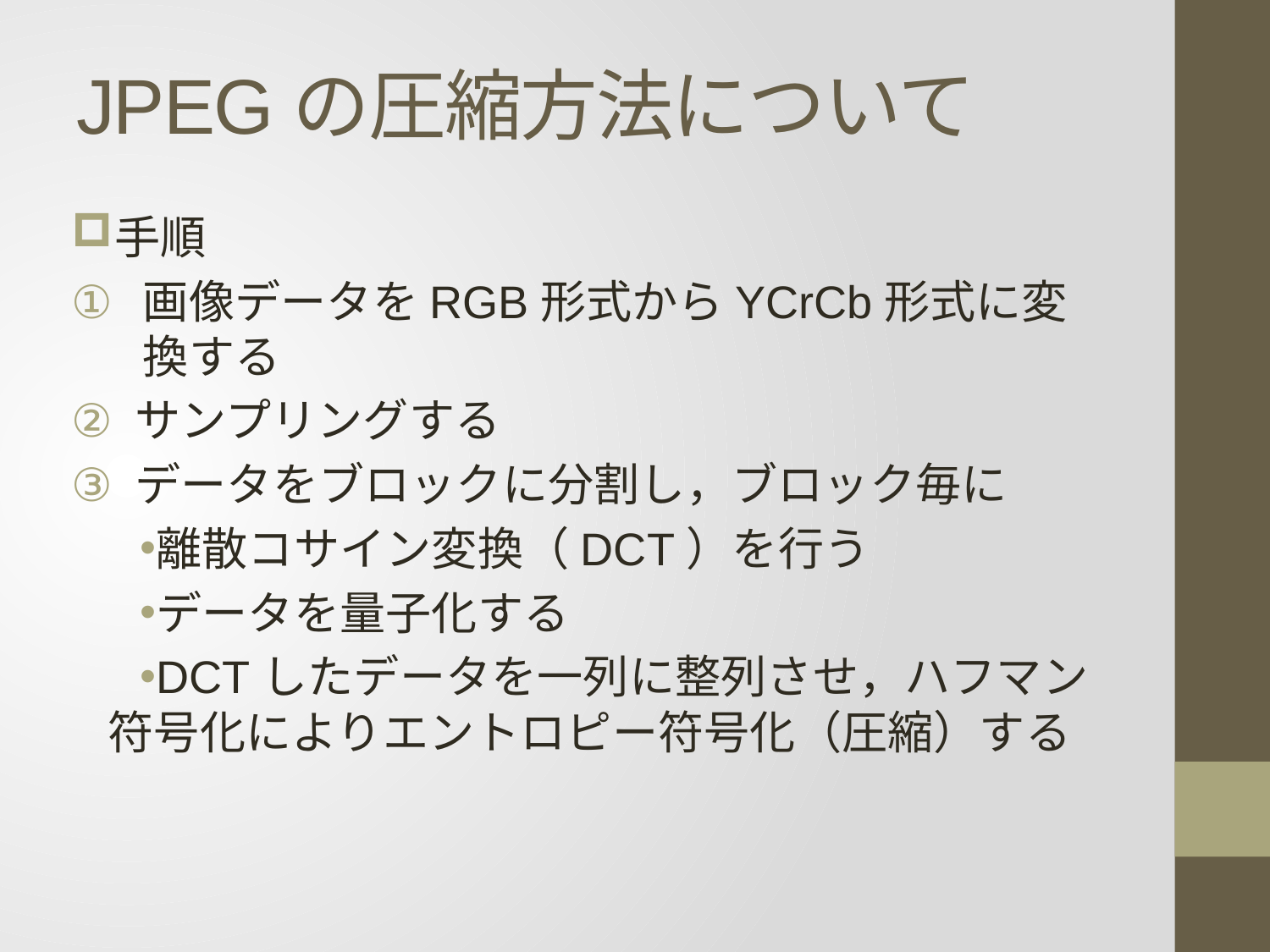

# JPEGの圧縮方法について
手順
画像データをRGB形式からYCrCb形式に変換する
サンプリングする
データをブロックに分割し，ブロック毎に
離散コサイン変換（DCT）を行う
データを量子化する
DCTしたデータを一列に整列させ，ハフマン符号化によりエントロピー符号化（圧縮）する